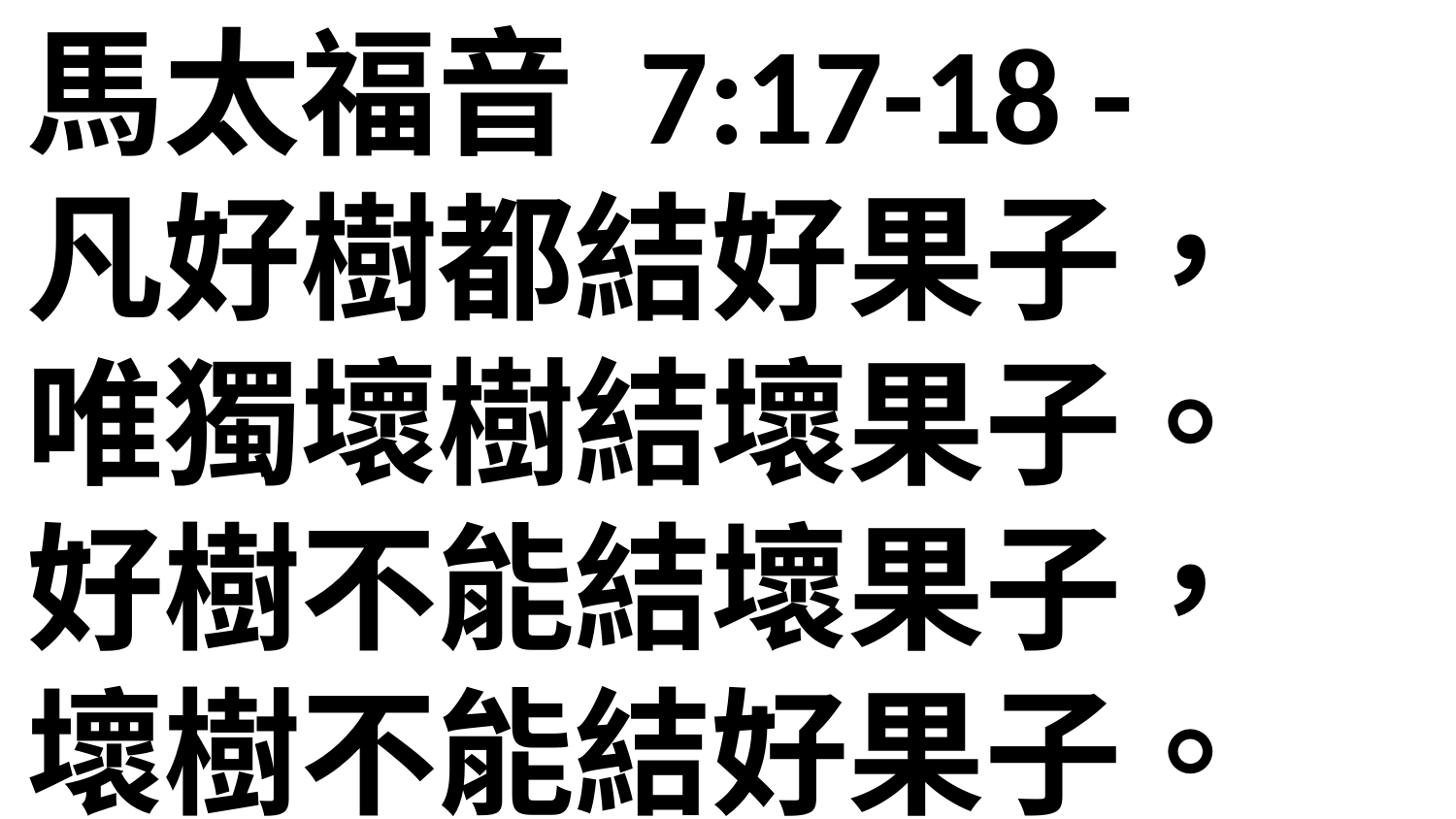

馬太福音 7:17-18 -
凡好樹都結好果子，
唯獨壞樹結壞果子。 好樹不能結壞果子，
壞樹不能結好果子。